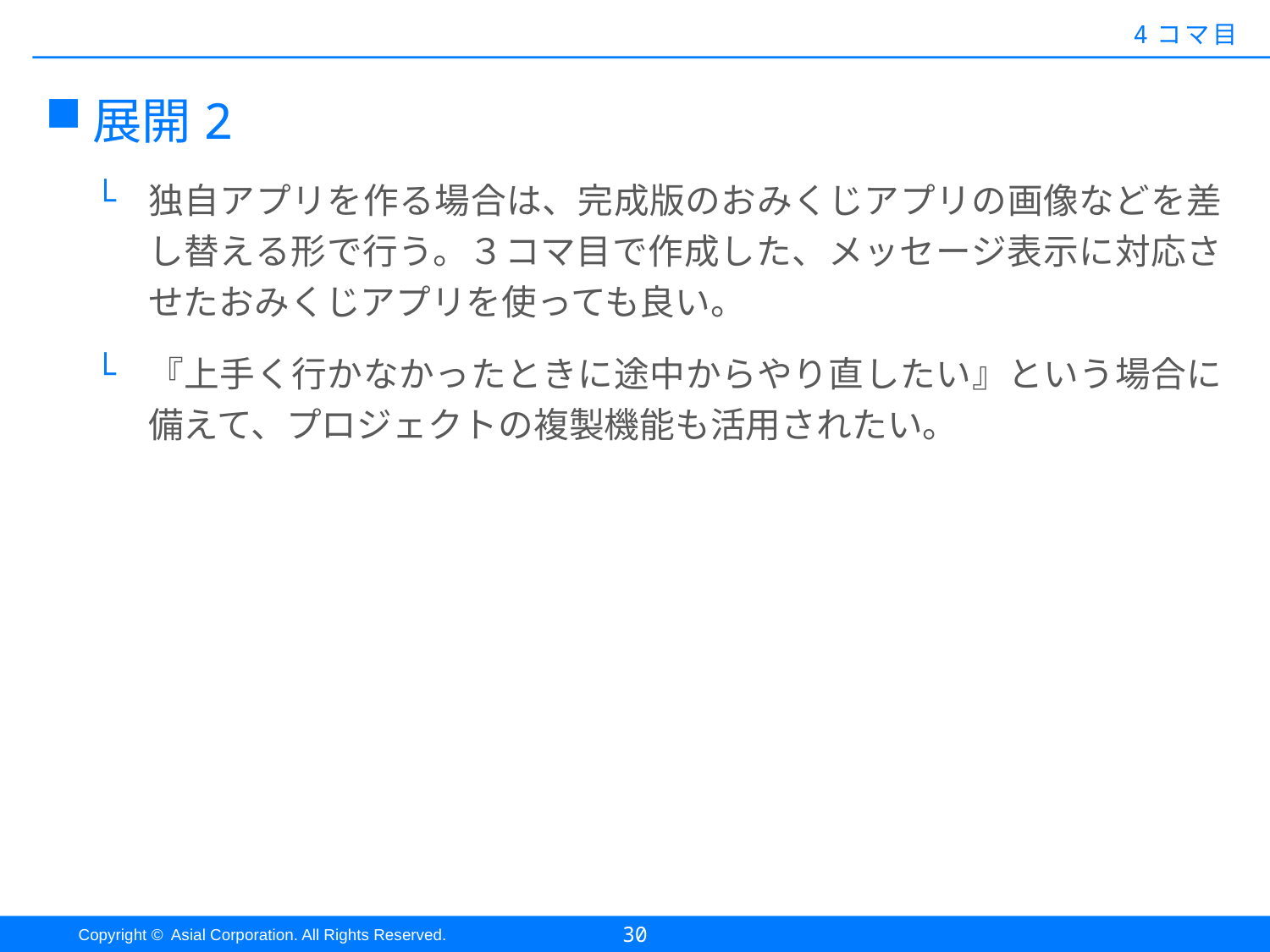

#
4コマ目
展開2
独自アプリを作る場合は、完成版のおみくじアプリの画像などを差し替える形で行う。３コマ目で作成した、メッセージ表示に対応させたおみくじアプリを使っても良い。
『上手く行かなかったときに途中からやり直したい』という場合に備えて、プロジェクトの複製機能も活用されたい。
30